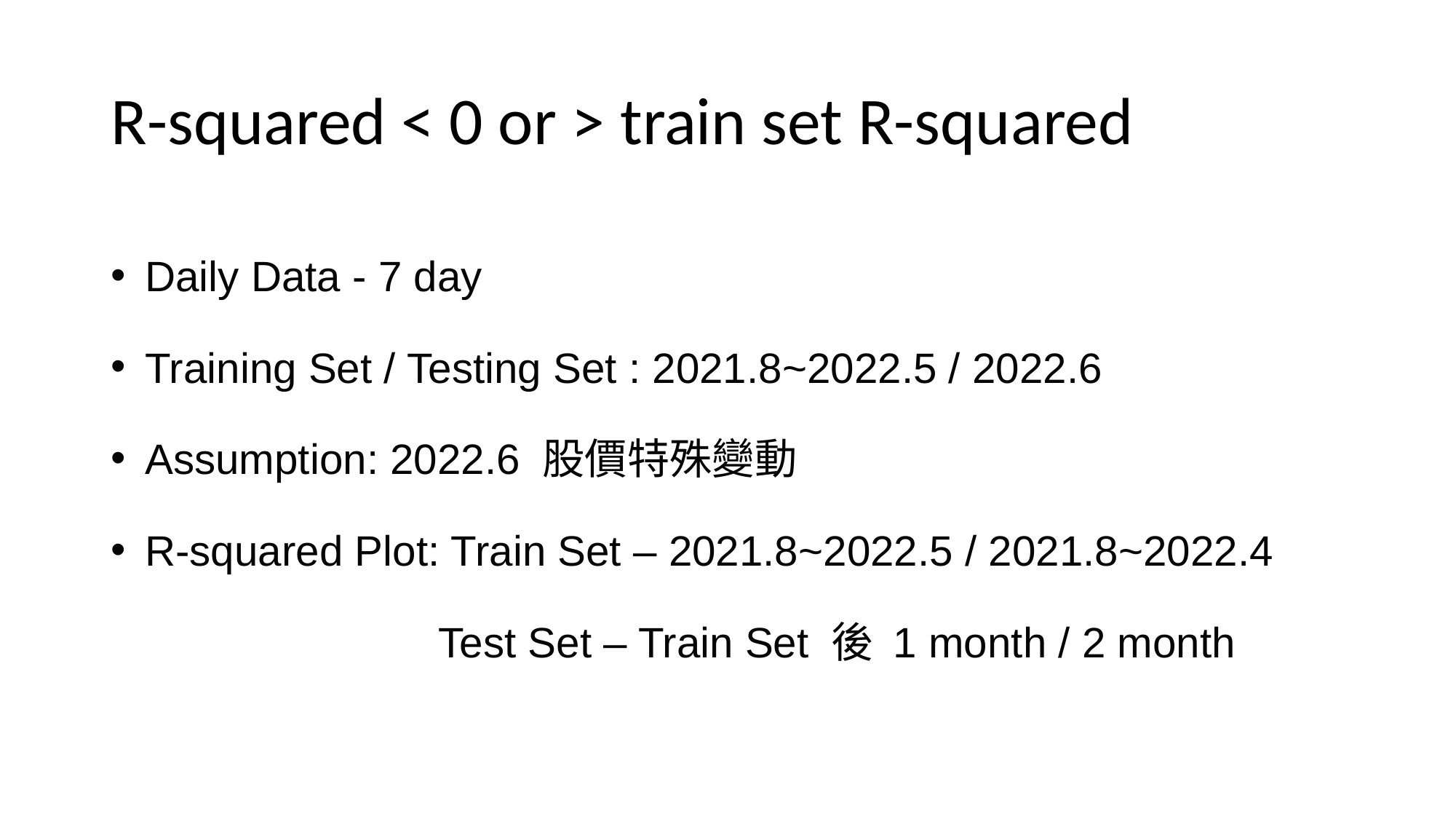

# R-squared < 0 or > train set R-squared
Daily Data - 7 day
Training Set / Testing Set : 2021.8~2022.5 / 2022.6
Assumption: 2022.6 股價特殊變動
R-squared Plot: Train Set – 2021.8~2022.5 / 2021.8~2022.4
			Test Set – Train Set 後 1 month / 2 month